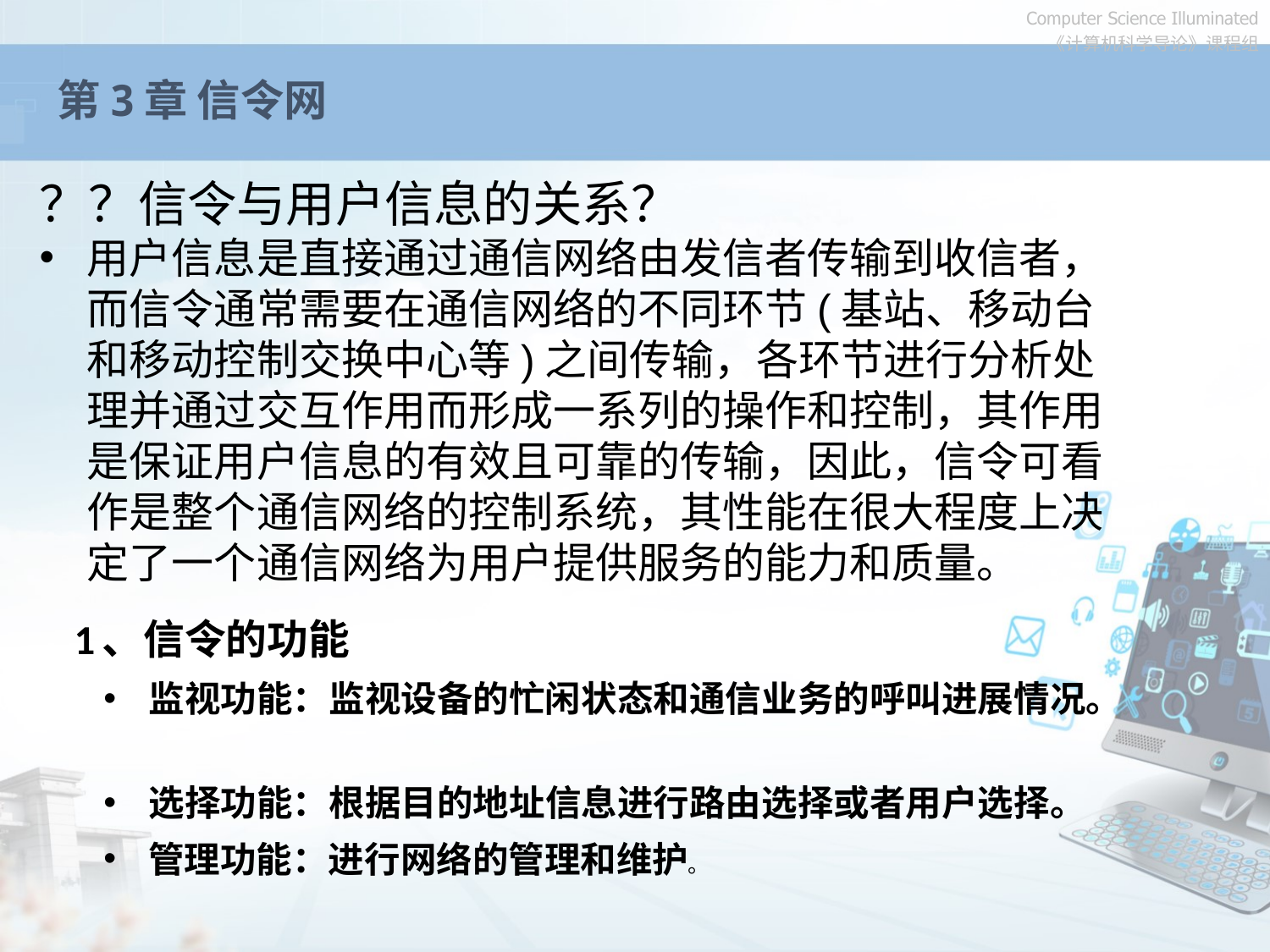

第3章 信令网
？？信令与用户信息的关系？
用户信息是直接通过通信网络由发信者传输到收信者，而信令通常需要在通信网络的不同环节(基站、移动台和移动控制交换中心等)之间传输，各环节进行分析处理并通过交互作用而形成一系列的操作和控制，其作用是保证用户信息的有效且可靠的传输，因此，信令可看作是整个通信网络的控制系统，其性能在很大程度上决定了一个通信网络为用户提供服务的能力和质量。
1、信令的功能
监视功能：监视设备的忙闲状态和通信业务的呼叫进展情况。
选择功能：根据目的地址信息进行路由选择或者用户选择。
管理功能：进行网络的管理和维护。